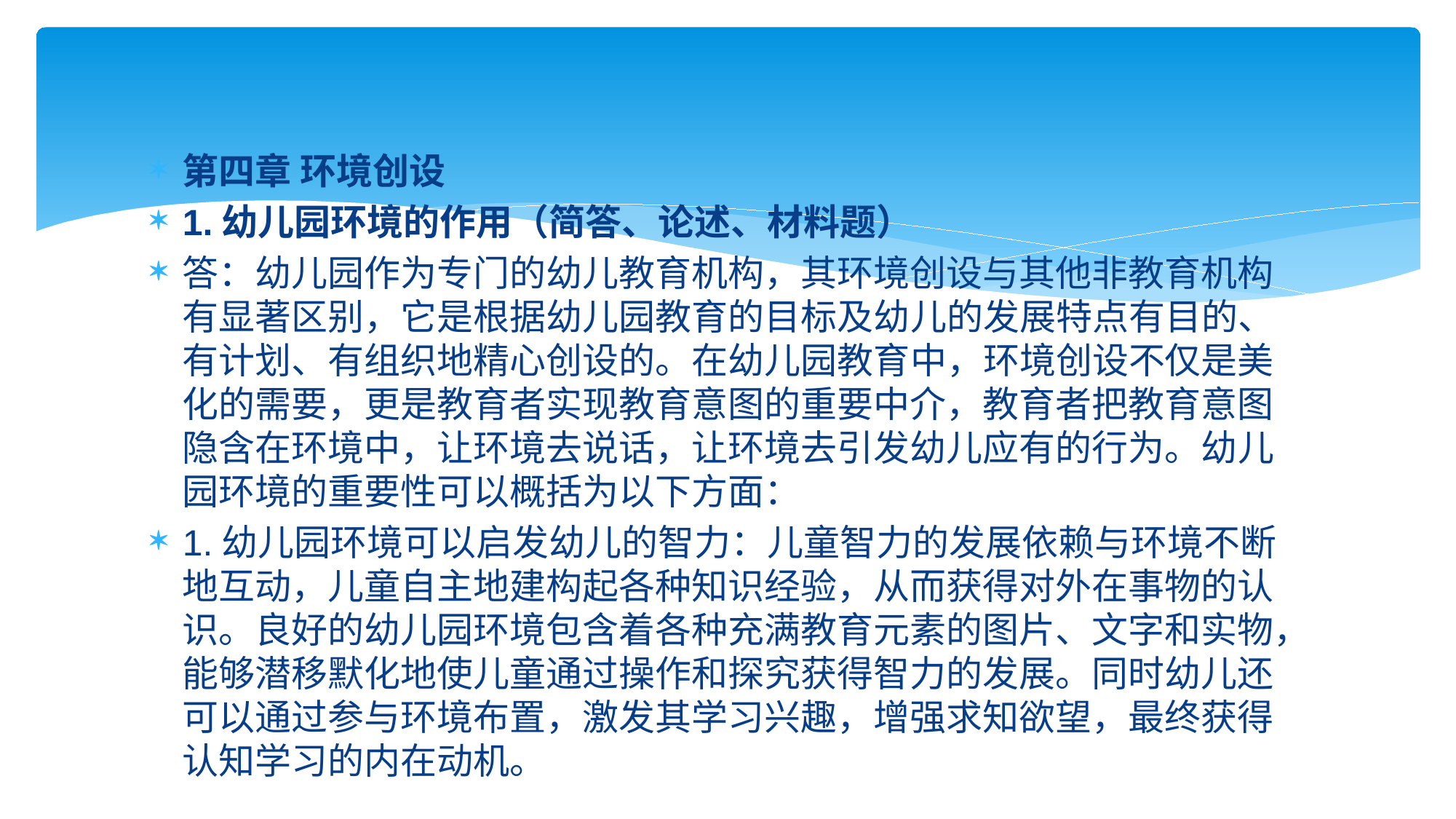

第四章 环境创设
1.幼儿园环境的作用（简答、论述、材料题）
答：幼儿园作为专门的幼儿教育机构，其环境创设与其他非教育机构有显著区别，它是根据幼儿园教育的目标及幼儿的发展特点有目的、有计划、有组织地精心创设的。在幼儿园教育中，环境创设不仅是美化的需要，更是教育者实现教育意图的重要中介，教育者把教育意图隐含在环境中，让环境去说话，让环境去引发幼儿应有的行为。幼儿园环境的重要性可以概括为以下方面：
1.幼儿园环境可以启发幼儿的智力：儿童智力的发展依赖与环境不断地互动，儿童自主地建构起各种知识经验，从而获得对外在事物的认识。良好的幼儿园环境包含着各种充满教育元素的图片、文字和实物，能够潜移默化地使儿童通过操作和探究获得智力的发展。同时幼儿还可以通过参与环境布置，激发其学习兴趣，增强求知欲望，最终获得认知学习的内在动机。